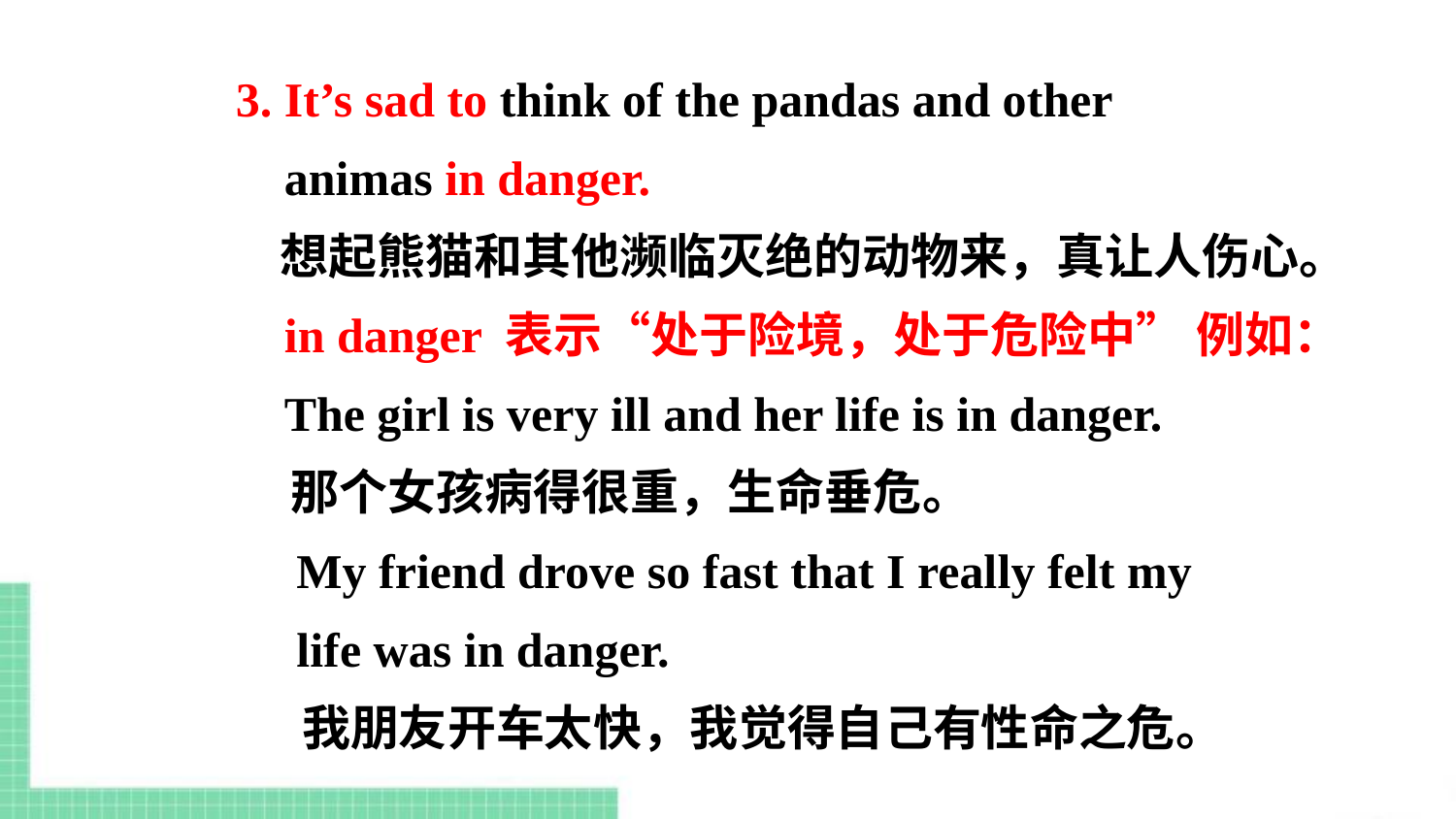

3. It’s sad to think of the pandas and other
    animas in danger.
   想起熊猫和其他濒临灭绝的动物来，真让人伤心。
    in danger 表示“处于险境，处于危险中” 例如：
    The girl is very ill and her life is in danger.
    那个女孩病得很重，生命垂危。
     My friend drove so fast that I really felt my
     life was in danger.
     我朋友开车太快，我觉得自己有性命之危。